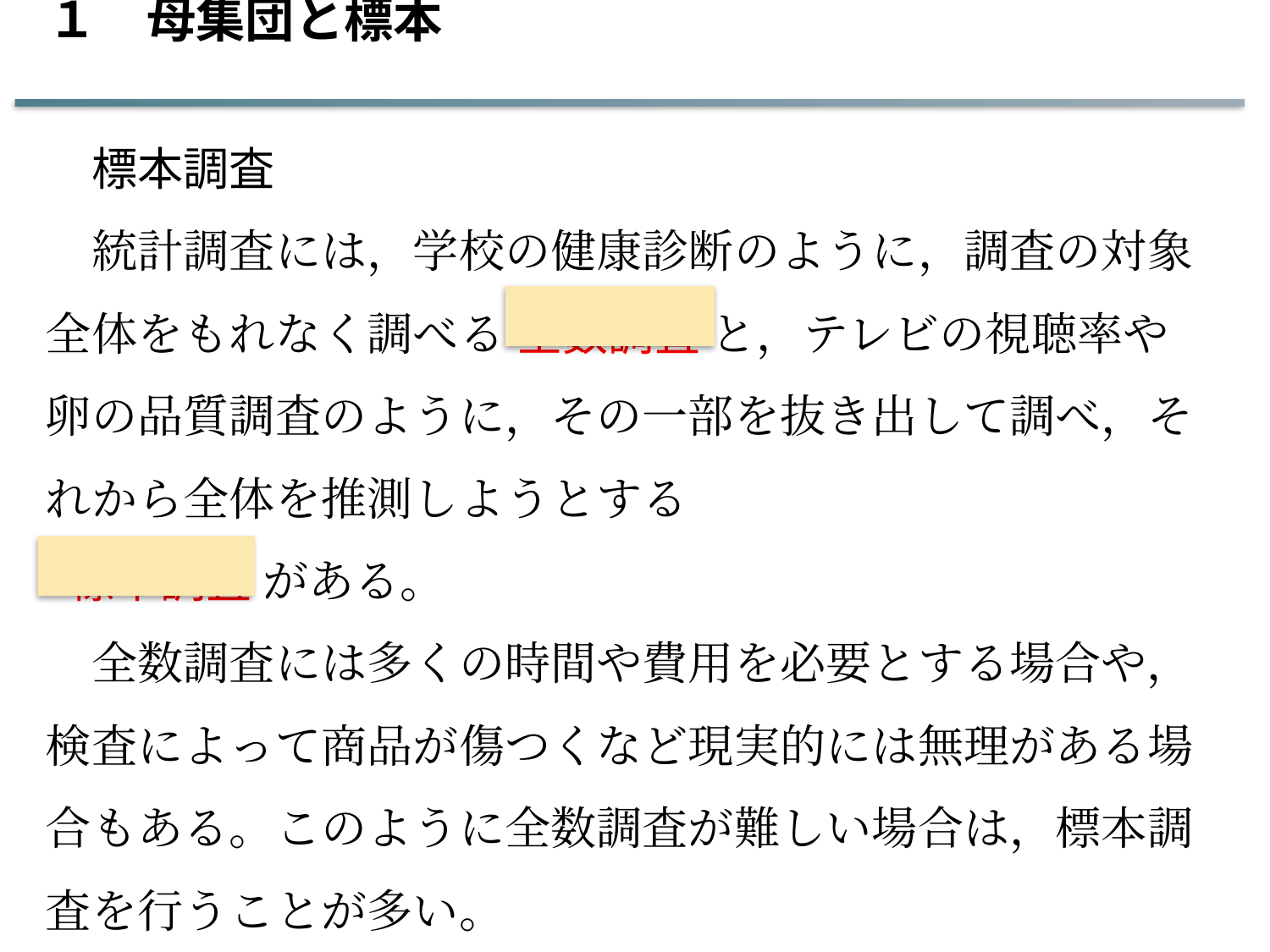

１　母集団と標本
　標本調査
　統計調査には，学校の健康診断のように，調査の対象全体をもれなく調べる 全数調査 と，テレビの視聴率や卵の品質調査のように，その一部を抜き出して調べ，それから全体を推測しようとする
 標本調査 がある。
　全数調査には多くの時間や費用を必要とする場合や，検査によって商品が傷つくなど現実的には無理がある場合もある。このように全数調査が難しい場合は，標本調査を行うことが多い。